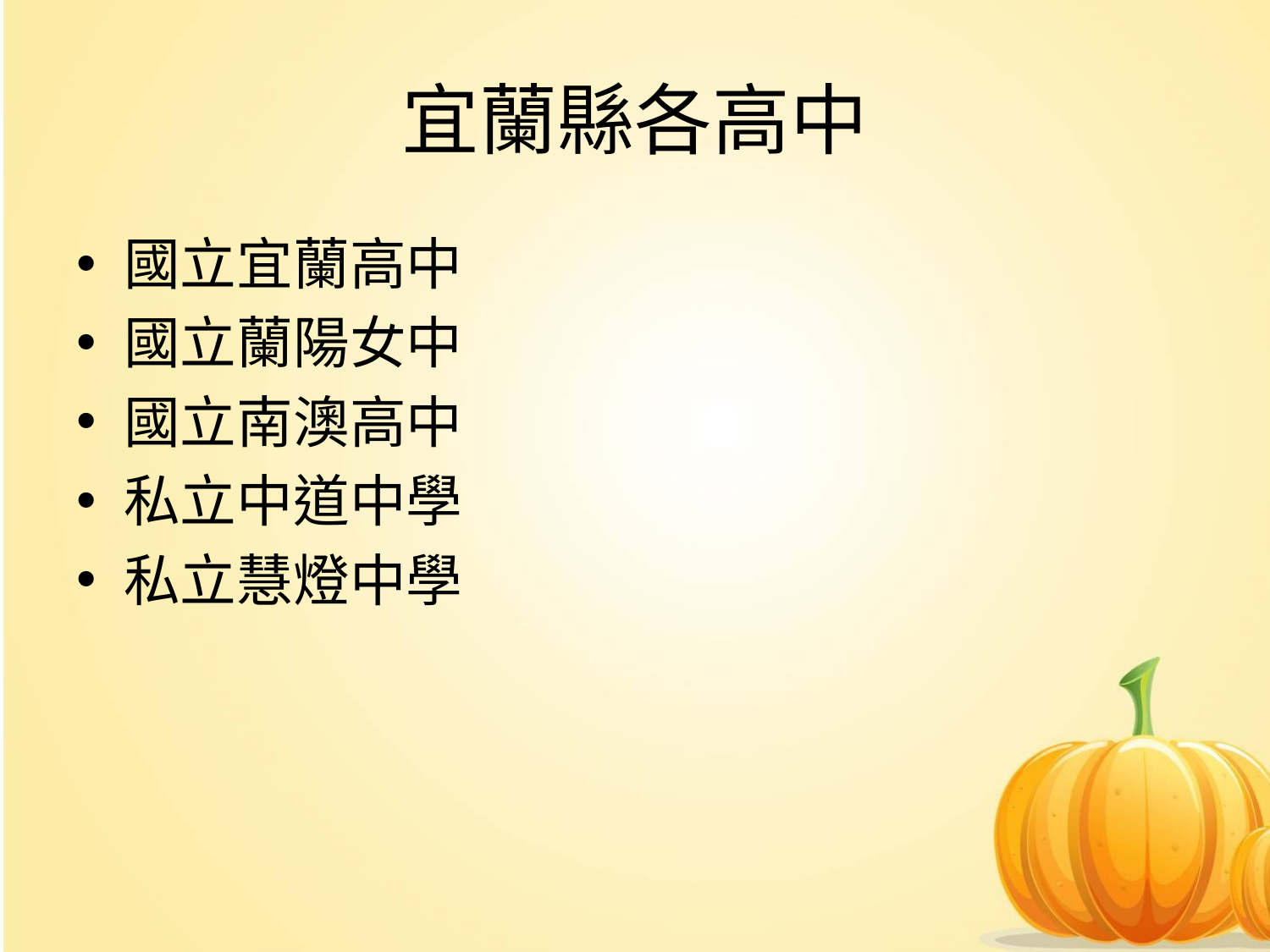

# 宜蘭縣各高中
國立宜蘭高中
國立蘭陽女中
國立南澳高中
私立中道中學
私立慧燈中學